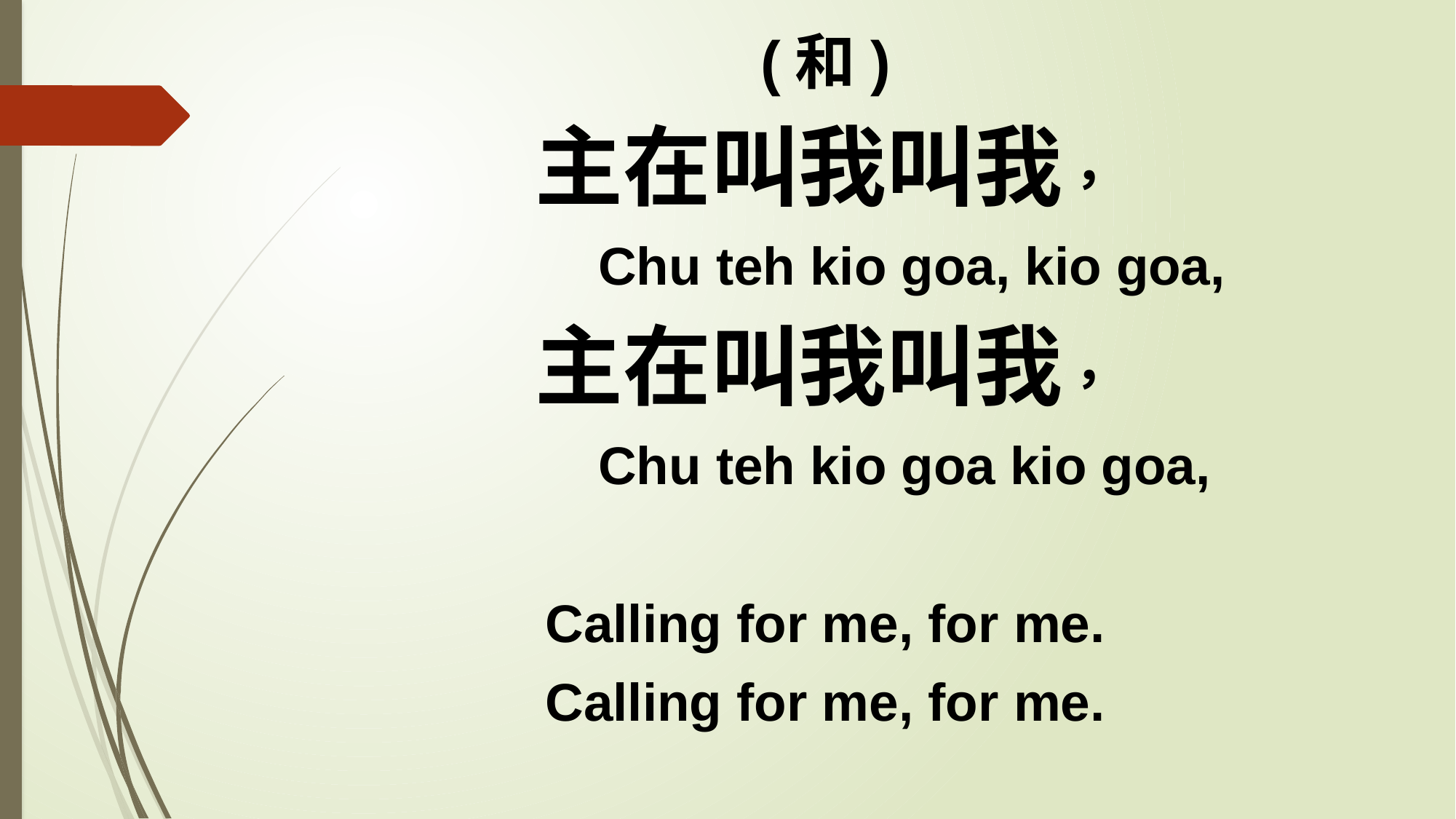

(和)
主在叫我叫我，
                     Chu teh kio goa, kio goa,
主在叫我叫我，
                     Chu teh kio goa kio goa,

Calling for me, for me.
Calling for me, for me.